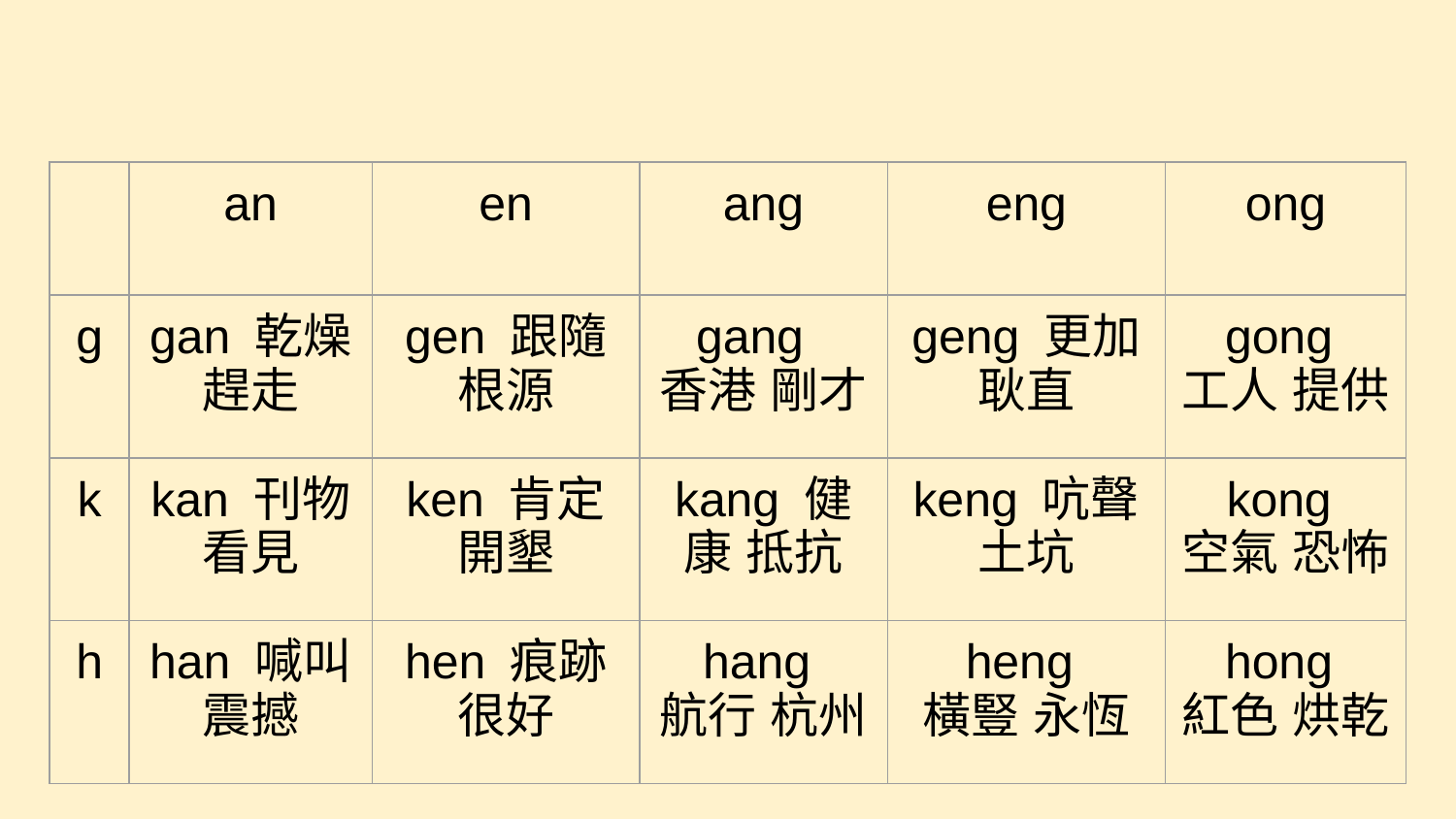

#

|  | an | en | ang | eng | ong |
| --- | --- | --- | --- | --- | --- |
| g | gan 乾燥 趕走 | gen 跟隨 根源 | gang 香港 剛才 | geng 更加 耿直 | gong 工人 提供 |
| k | kan 刊物 看見 | ken 肯定 開墾 | kang 健康 抵抗 | keng 吭聲 土坑 | kong 空氣 恐怖 |
| h | han 喊叫 震撼 | hen 痕跡 很好 | hang 航行 杭州 | heng 橫豎 永恆 | hong 紅色 烘乾 |